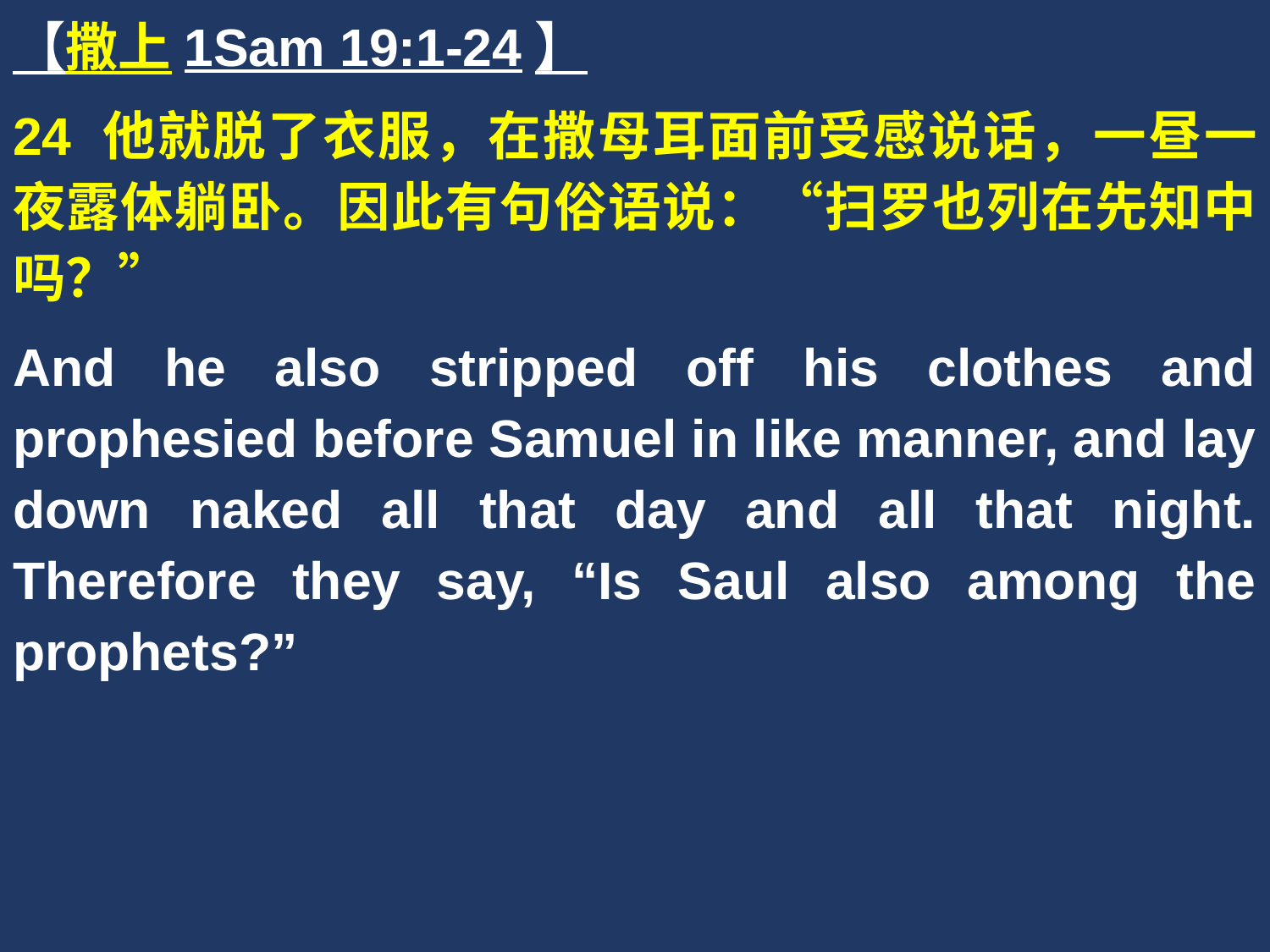

【撒上1Sam 19:1-24】
24 他就脱了衣服，在撒母耳面前受感说话，一昼一夜露体躺卧。因此有句俗语说：“扫罗也列在先知中吗？”
And he also stripped off his clothes and prophesied before Samuel in like manner, and lay down naked all that day and all that night. Therefore they say, “Is Saul also among the prophets?”